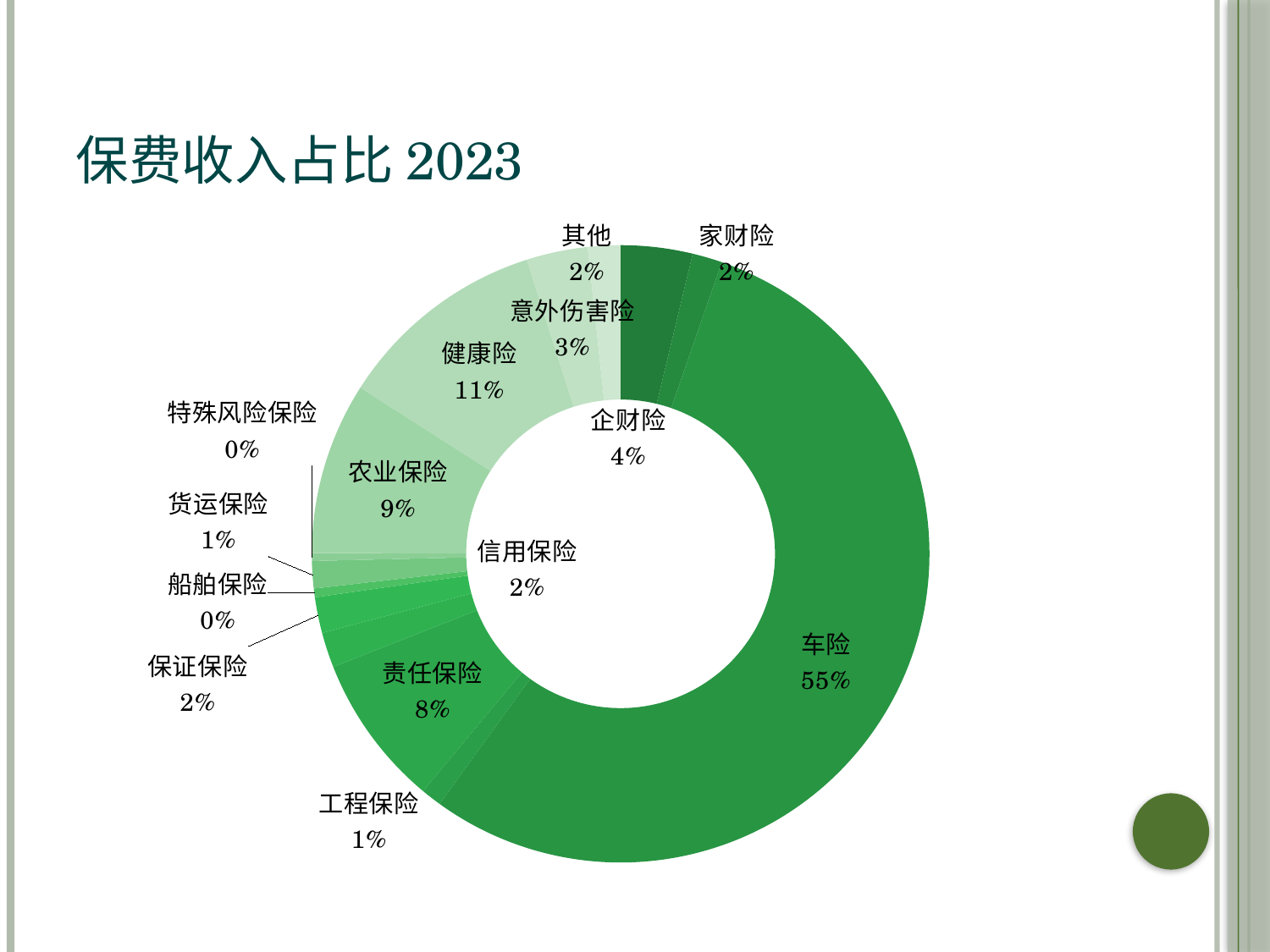

# 保费收入占比2023

### Chart

| Category |  |
|---|---|
| 企财险 | 0.037547264935719686 |
| 家财险 | 0.015564028232921603 |
| 车险 | 0.5465717166624653 |
| 工程保险 | 0.01071716662465339 |
| 责任保险 | 0.0799092513234182 |
| 信用保险 | 0.01842387194353416 |
| 保证保险 | 0.018709982354423997 |
| 船舶保险 | 0.0045727 |
| 货运保险 | 0.014273380388202672 |
| 特殊风险保险 | 0.0040881 |
| 农业保险 | 0.09011847743887068 |
| 健康险 | 0.11041088984118981 |
| 意外伤害险 | 0.03207713637509453 |
| 其他 | 0.01703176203680363 |